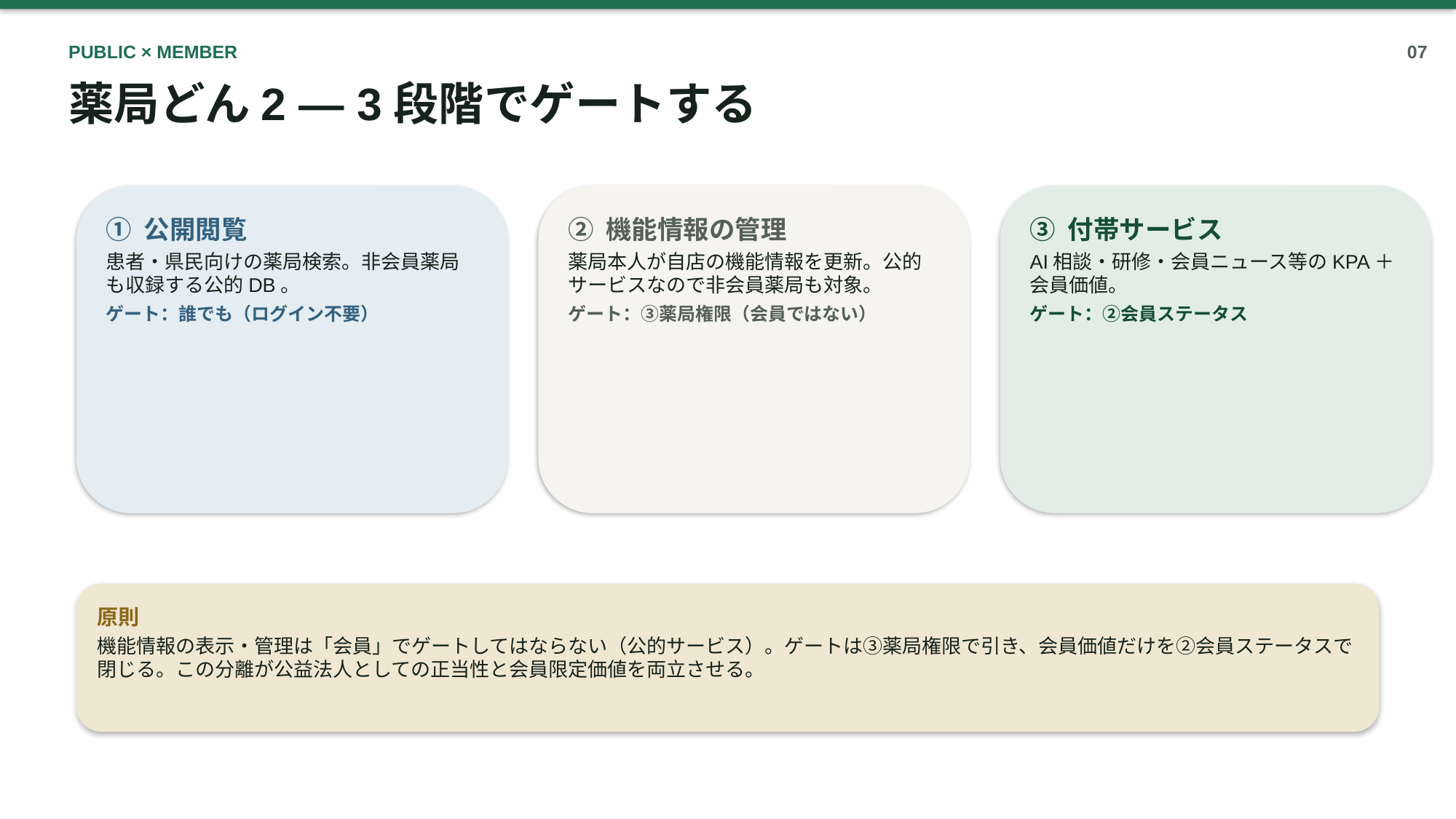

PUBLIC × MEMBER
07
薬局どん2 ― 3段階でゲートする
① 公開閲覧
患者・県民向けの薬局検索。非会員薬局も収録する公的DB。
ゲート：誰でも（ログイン不要）
② 機能情報の管理
薬局本人が自店の機能情報を更新。公的サービスなので非会員薬局も対象。
ゲート：③薬局権限（会員ではない）
③ 付帯サービス
AI相談・研修・会員ニュース等のKPA＋会員価値。
ゲート：②会員ステータス
原則
機能情報の表示・管理は「会員」でゲートしてはならない（公的サービス）。ゲートは③薬局権限で引き、会員価値だけを②会員ステータスで閉じる。この分離が公益法人としての正当性と会員限定価値を両立させる。